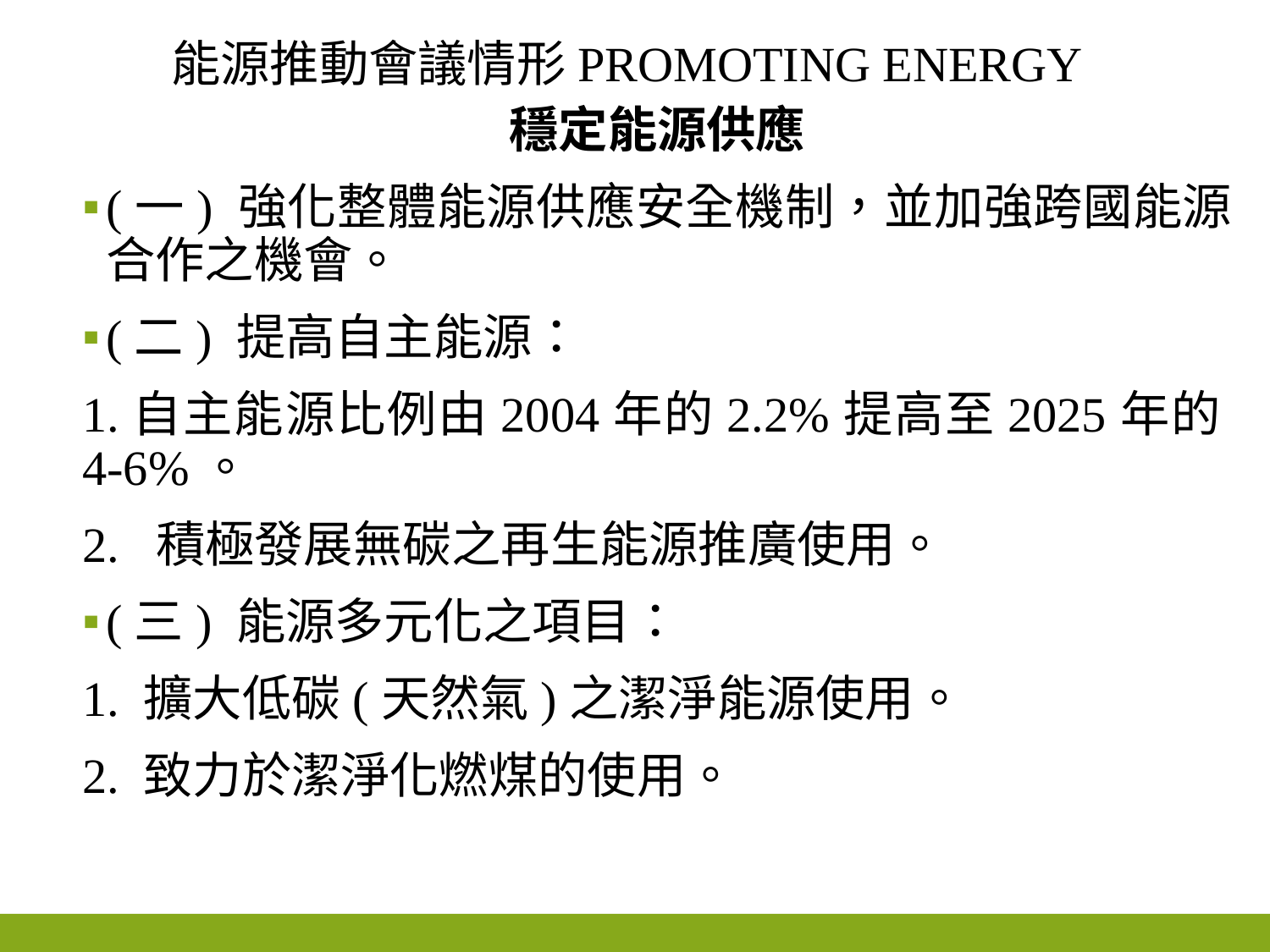

# 能源推動會議情形Promoting Energy
穩定能源供應
(一) 強化整體能源供應安全機制，並加強跨國能源合作之機會。
(二) 提高自主能源：
1.自主能源比例由2004年的2.2%提高至2025年的4-6%。
2.  積極發展無碳之再生能源推廣使用。
(三) 能源多元化之項目：
1. 擴大低碳(天然氣)之潔淨能源使用。
2. 致力於潔淨化燃煤的使用。